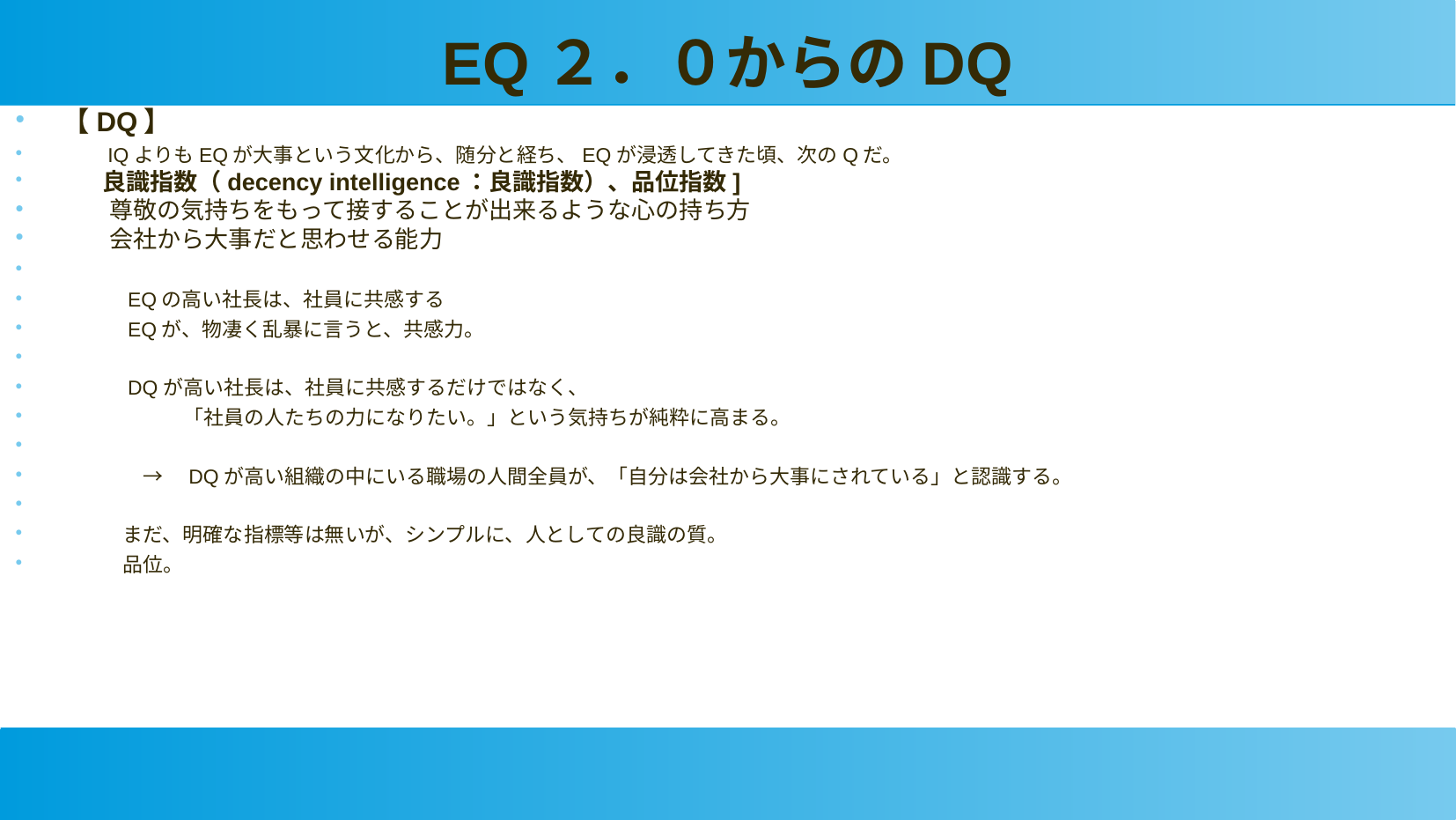

EQ２．０からのDQ
【DQ】
　　IQよりもEQが大事という文化から、随分と経ち、EQが浸透してきた頃、次のQだ。
　　良識指数（decency intelligence：良識指数）、品位指数]
　　尊敬の気持ちをもって接することが出来るような心の持ち方
　　会社から大事だと思わせる能力

　　　EQの高い社長は、社員に共感する
　　　EQが、物凄く乱暴に言うと、共感力。

　　　DQが高い社長は、社員に共感するだけではなく、
　　　　　　「社員の人たちの力になりたい。」という気持ちが純粋に高まる。

　　　　→　DQが高い組織の中にいる職場の人間全員が、「自分は会社から大事にされている」と認識する。

　　　まだ、明確な指標等は無いが、シンプルに、人としての良識の質。
　　　品位。